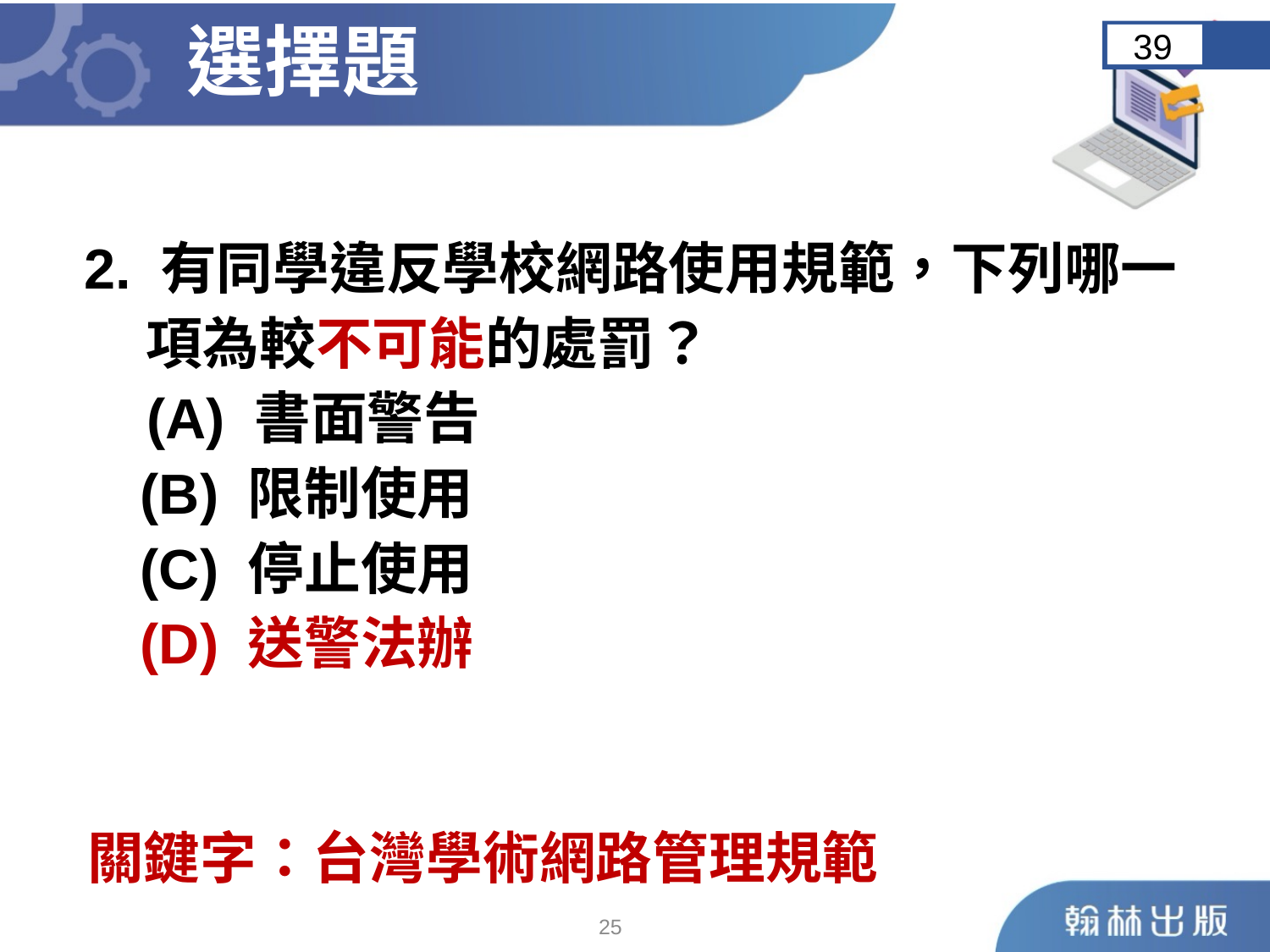

選擇題
39
 2. 有同學違反學校網路使用規範，下列哪一
     項為較不可能的處罰？
     (A) 書面警告
	   (B) 限制使用
	   (C) 停止使用
	   (D) 送警法辦

關鍵字：台灣學術網路管理規範
25